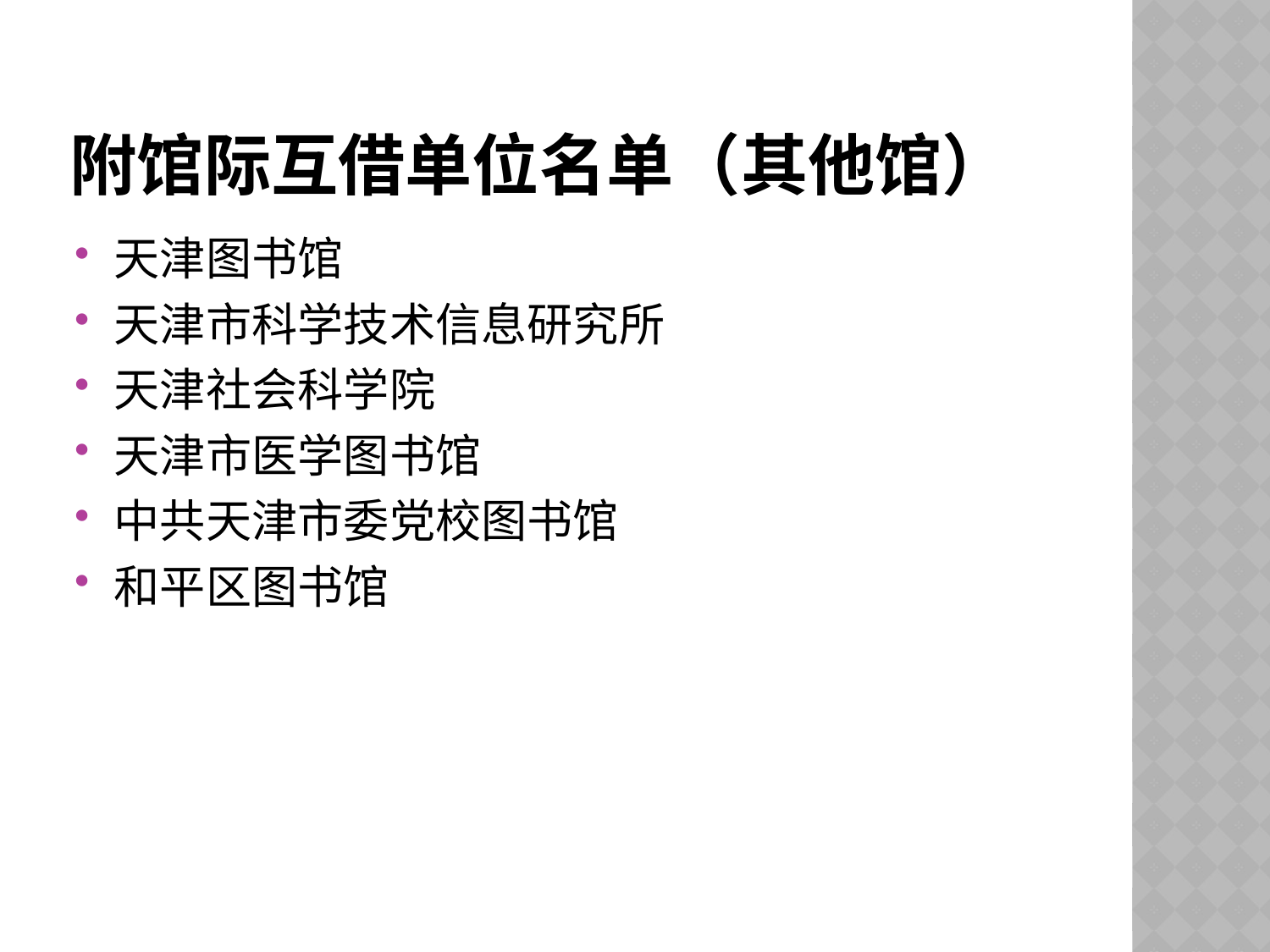

# 附馆际互借单位名单（其他馆）
天津图书馆
天津市科学技术信息研究所
天津社会科学院
天津市医学图书馆
中共天津市委党校图书馆
和平区图书馆